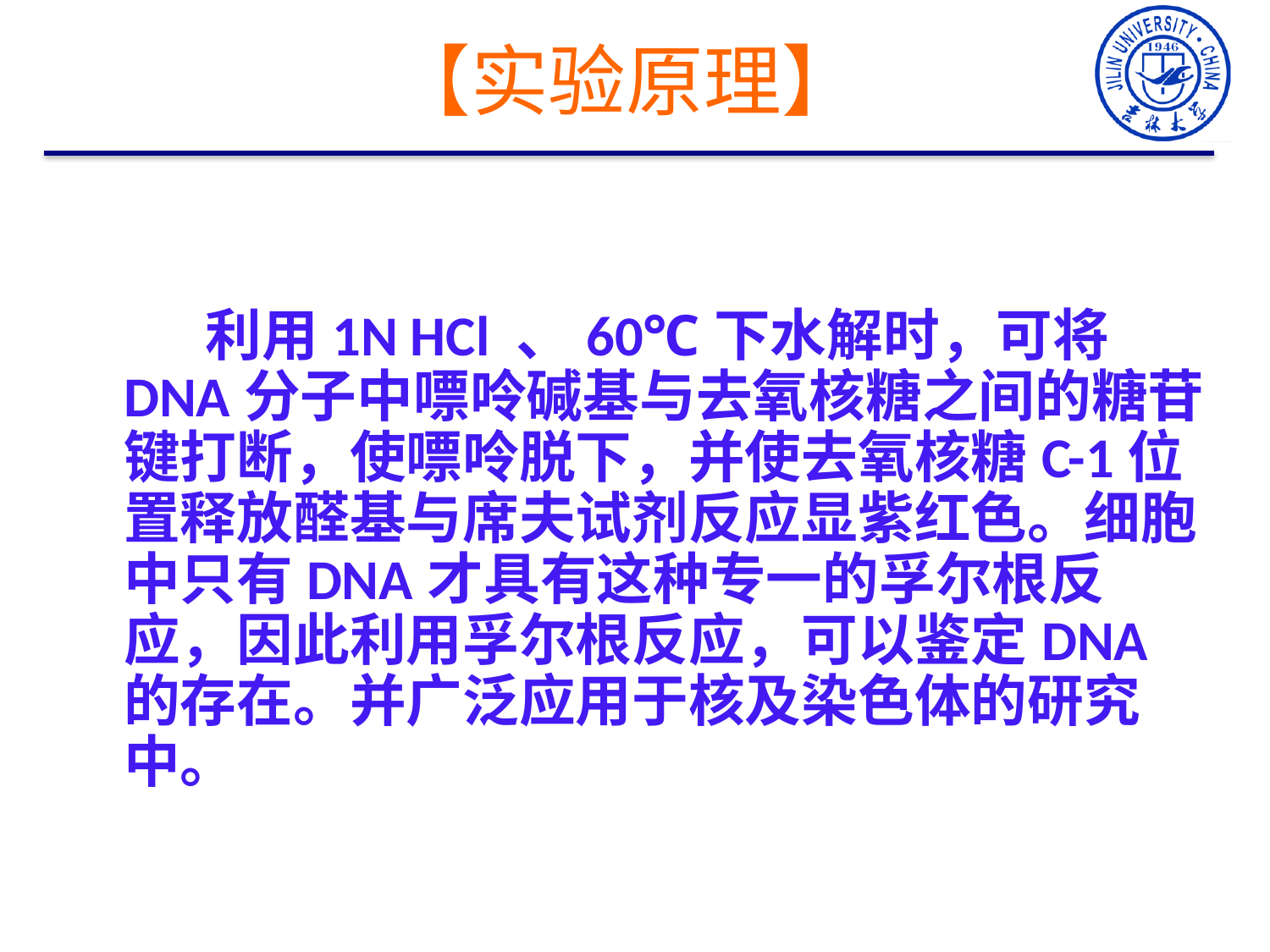

【实验原理】

         利用1N HCl 、60℃下水解时，可将DNA分子中嘌呤碱基与去氧核糖之间的糖苷键打断，使嘌呤脱下，并使去氧核糖C-1位置释放醛基与席夫试剂反应显紫红色。细胞中只有DNA才具有这种专一的孚尔根反应，因此利用孚尔根反应，可以鉴定DNA的存在。并广泛应用于核及染色体的研究中。